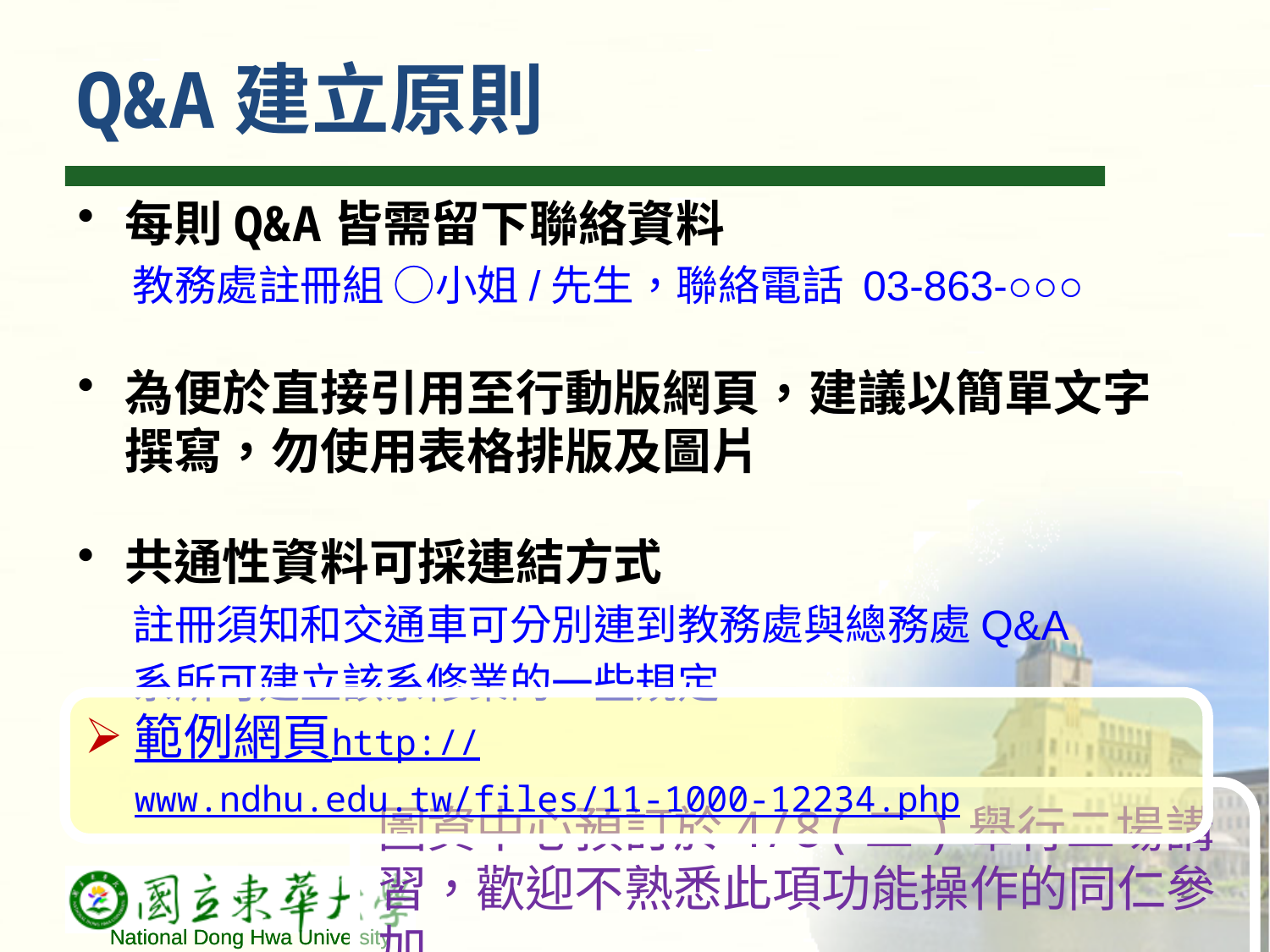

# Q&A建立原則
每則Q&A皆需留下聯絡資料
教務處註冊組 ○小姐/先生，聯絡電話 03-863-○○○
為便於直接引用至行動版網頁，建議以簡單文字撰寫，勿使用表格排版及圖片
共通性資料可採連結方式
註冊須知和交通車可分別連到教務處與總務處Q&A
系所可建立該系修業的一些規定

範例網頁http://www.ndhu.edu.tw/files/11-1000-12234.php
圖資中心預訂於4/8(二)舉行二場講習，歡迎不熟悉此項功能操作的同仁參加
2